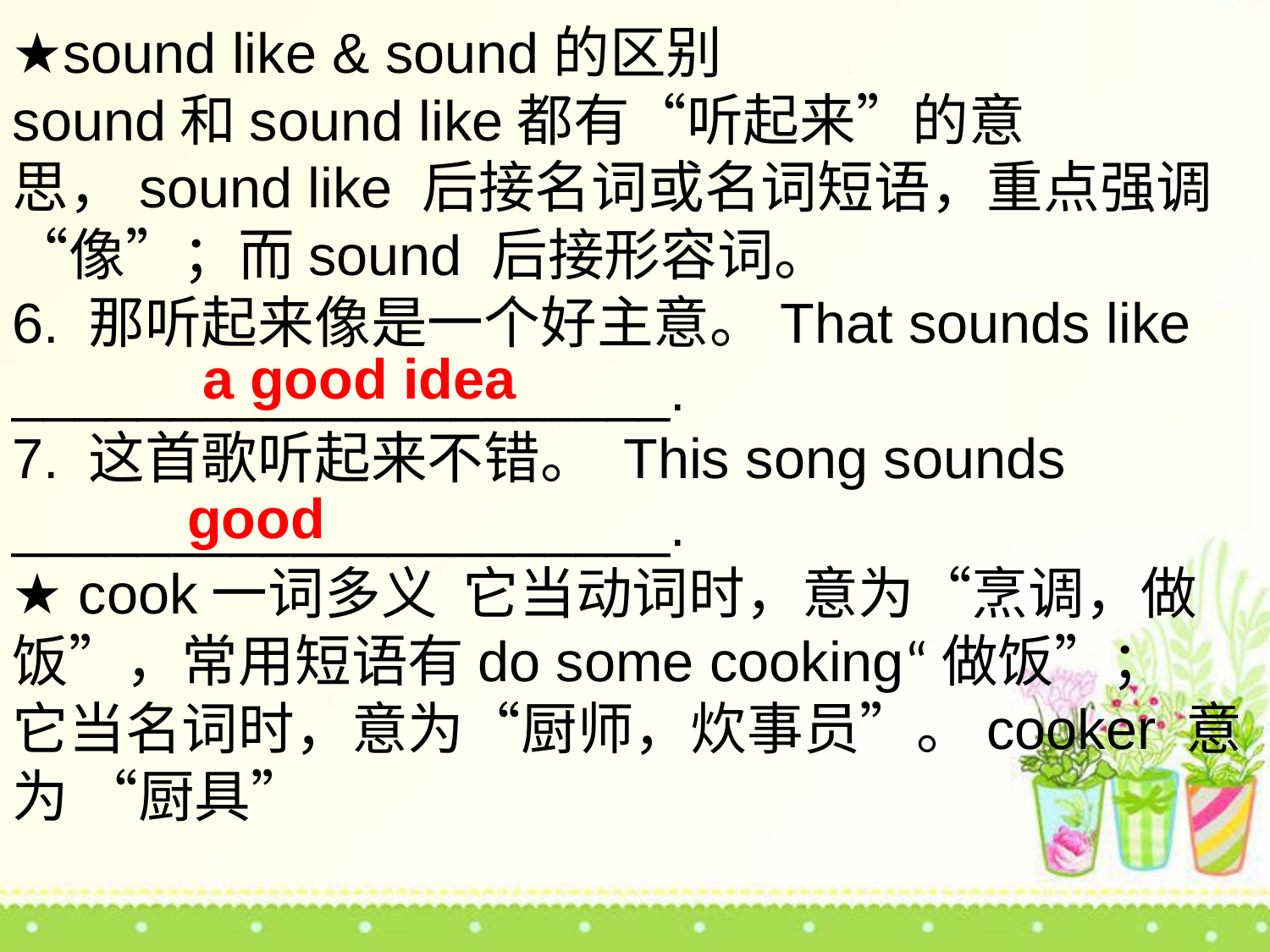

★sound like & sound的区别
sound和sound like都有“听起来”的意思，sound like 后接名词或名词短语，重点强调“像”；而sound 后接形容词。
6. 那听起来像是一个好主意。That sounds like _____________________.
7. 这首歌听起来不错。 This song sounds _____________________.
★ cook一词多义  它当动词时，意为“烹调，做饭”，常用短语有do some cooking“做饭”；
它当名词时，意为“厨师，炊事员”。cooker 意为 “厨具”
 a good idea
good